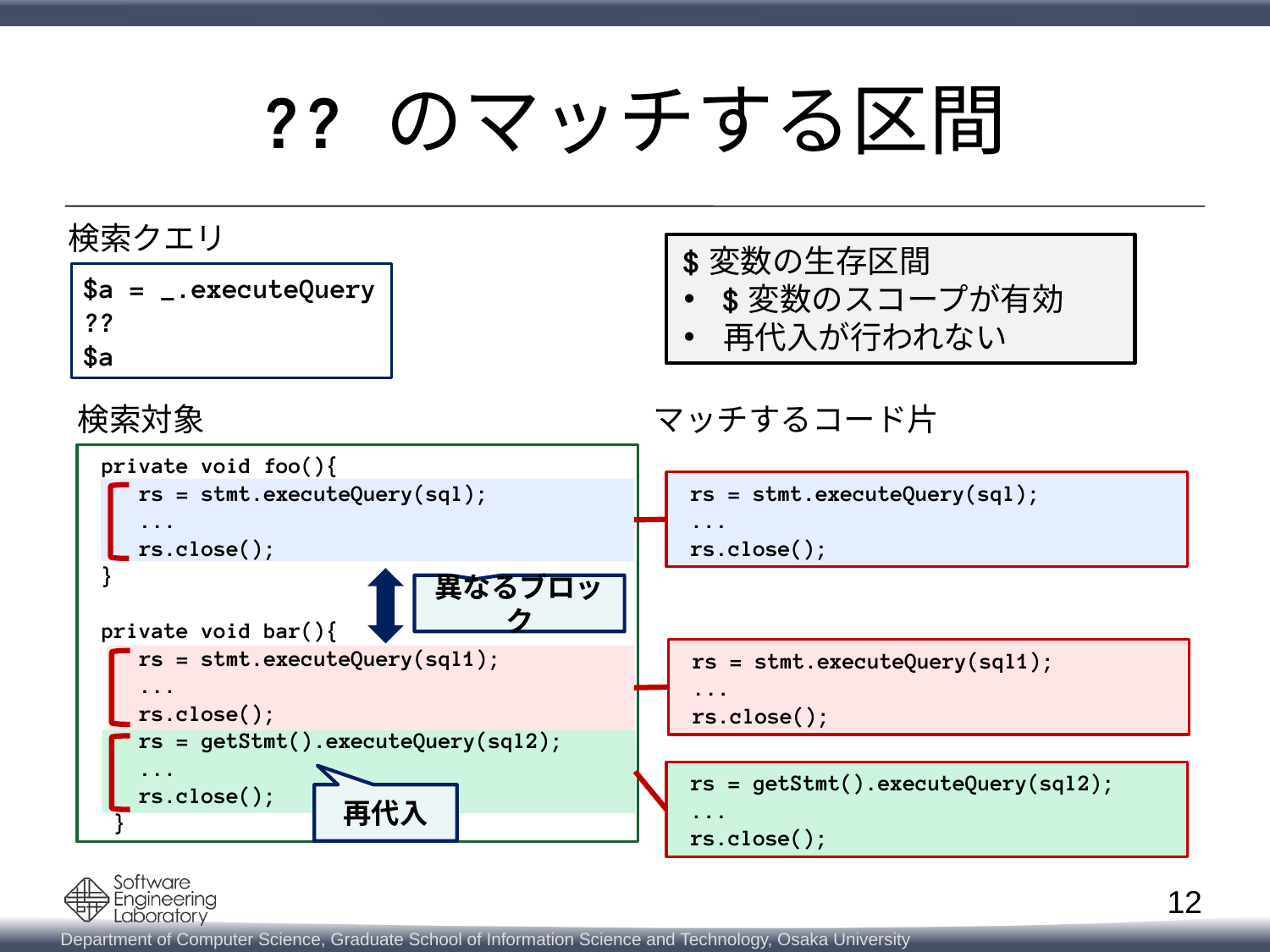

# ?? のマッチする区間
検索クエリ

$変数の生存区間
$変数のスコープが有効
再代入が行われない
$a = _.executeQuery
??
$a
検索対象
マッチするコード片
 private void foo(){
    rs = stmt.executeQuery(sql);
    ...
    rs.close();
 }

 private void bar(){
    rs = stmt.executeQuery(sql1);
    ...
    rs.close();
    rs = getStmt().executeQuery(sql2);
    ...
    rs.close();
  }
 rs = stmt.executeQuery(sql);
 ...
 rs.close();

異なるブロック
 rs = stmt.executeQuery(sql1);
 ...
 rs.close();

 rs = getStmt().executeQuery(sql2);
 ...
 rs.close();
再代入
12